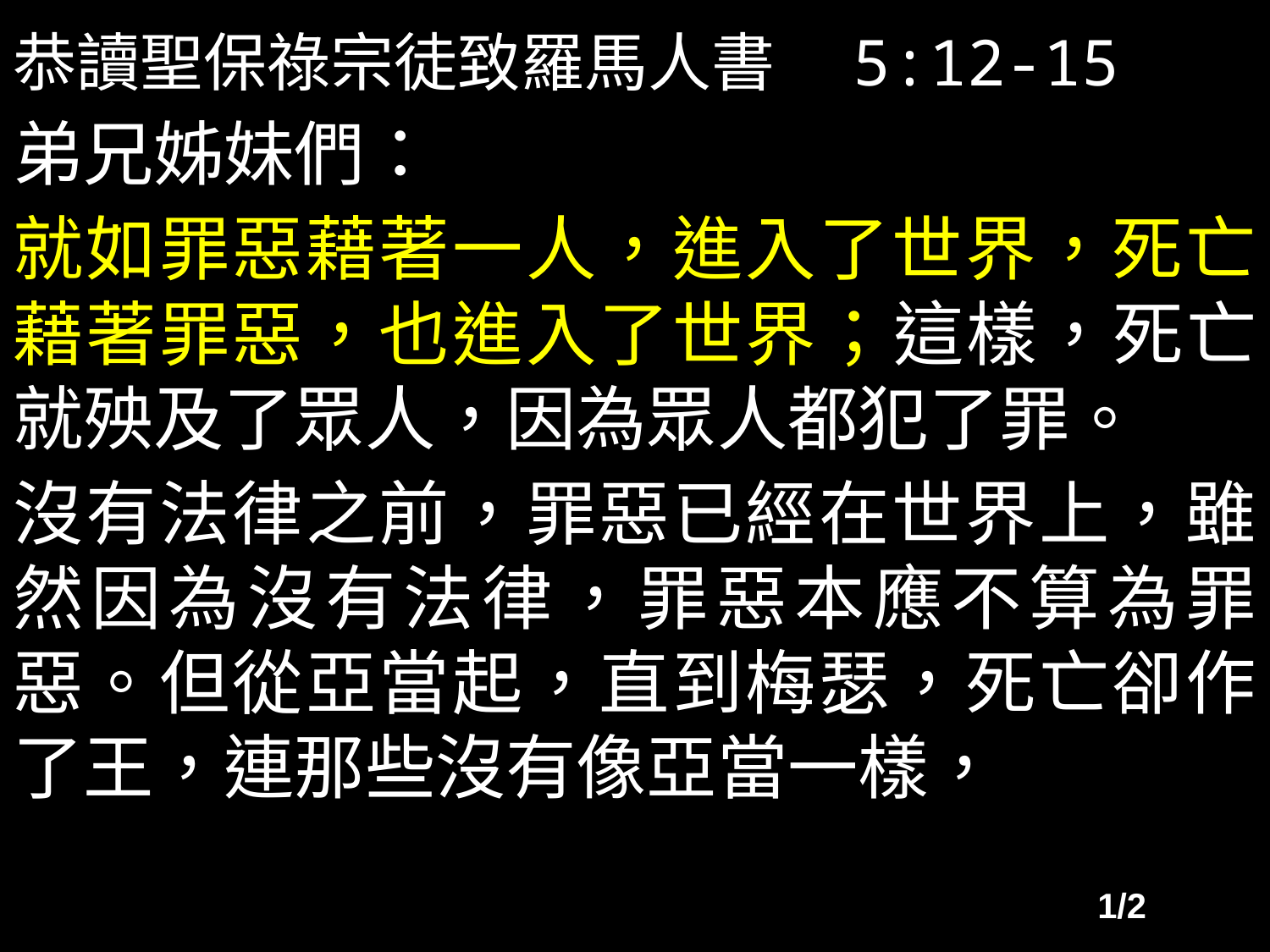

恭讀聖保祿宗徒致羅馬人書　5:12-15
弟兄姊妹們：
就如罪惡藉著一人，進入了世界，死亡藉著罪惡，也進入了世界；這樣，死亡就殃及了眾人，因為眾人都犯了罪。
沒有法律之前，罪惡已經在世界上，雖然因為沒有法律，罪惡本應不算為罪惡。但從亞當起，直到梅瑟，死亡卻作了王，連那些沒有像亞當一樣，
1/2